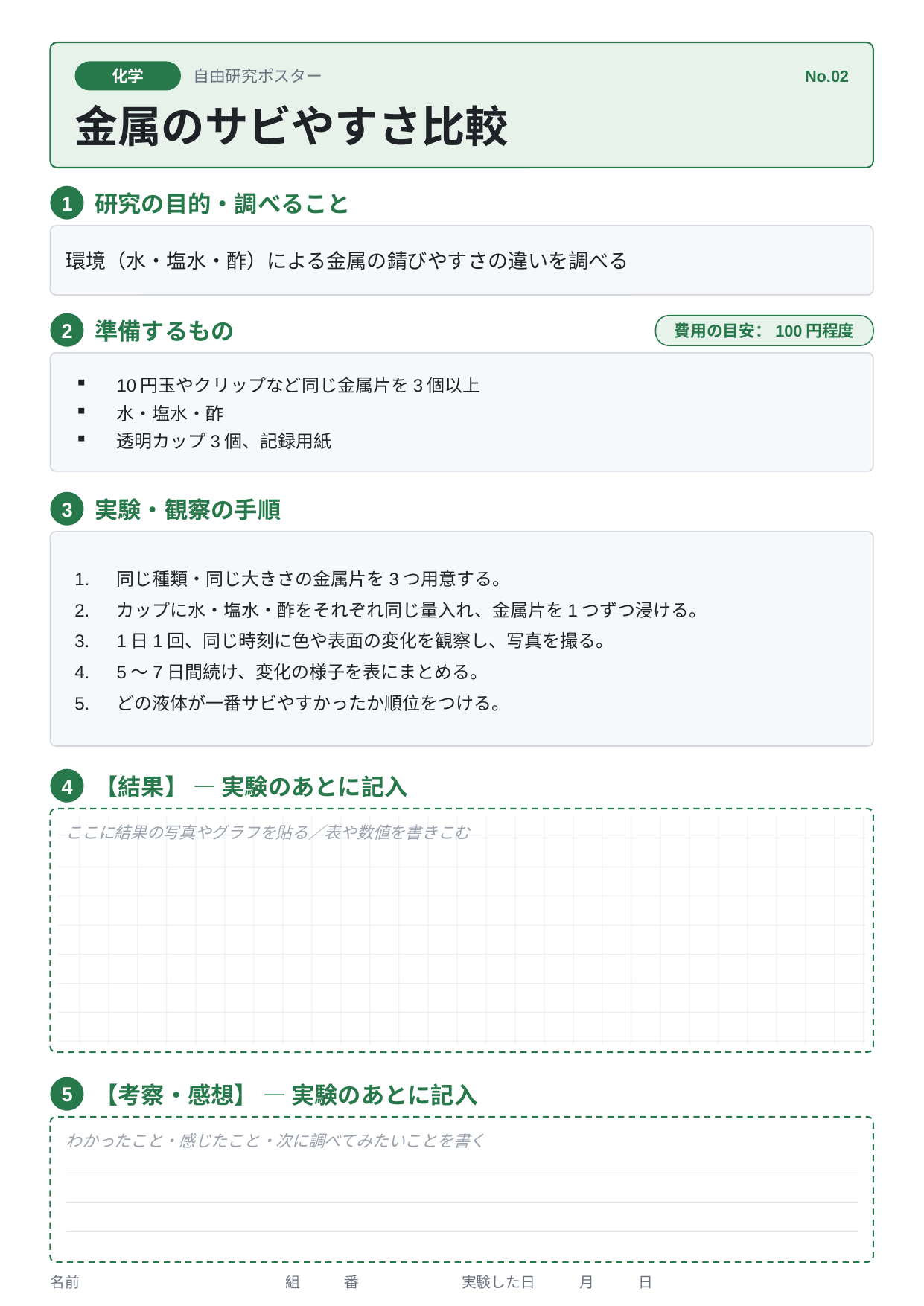

化学
自由研究ポスター
No.02
金属のサビやすさ比較
研究の目的・調べること

1

環境（水・塩水・酢）による金属の錆びやすさの違いを調べる
準備するもの

2

費用の目安：100円程度

10円玉やクリップなど同じ金属片を3個以上
水・塩水・酢
透明カップ3個、記録用紙
実験・観察の手順

3

同じ種類・同じ大きさの金属片を3つ用意する。
カップに水・塩水・酢をそれぞれ同じ量入れ、金属片を1つずつ浸ける。
1日1回、同じ時刻に色や表面の変化を観察し、写真を撮る。
5〜7日間続け、変化の様子を表にまとめる。
どの液体が一番サビやすかったか順位をつける。
【結果】 — 実験のあとに記入

4

ここに結果の写真やグラフを貼る／表や数値を書きこむ

【考察・感想】 — 実験のあとに記入

5

わかったこと・感じたこと・次に調べてみたいことを書く

名前　　　　　　　　　　　　　　組　　　番　　　　　　　実験した日　　　月　　　日